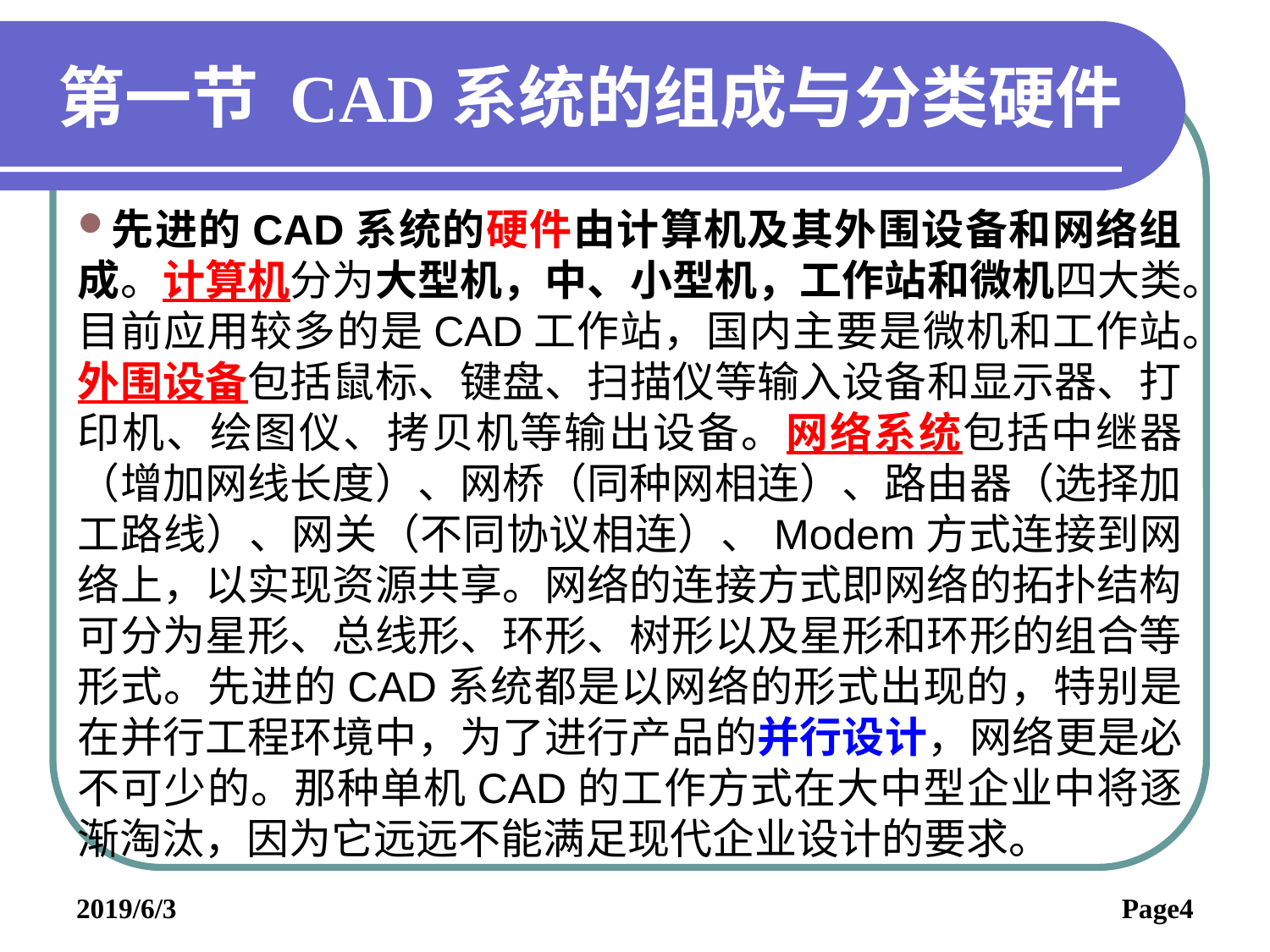

# 第一节 CAD系统的组成与分类硬件
先进的CAD系统的硬件由计算机及其外围设备和网络组成。计算机分为大型机，中、小型机，工作站和微机四大类。目前应用较多的是CAD工作站，国内主要是微机和工作站。外围设备包括鼠标、键盘、扫描仪等输入设备和显示器、打印机、绘图仪、拷贝机等输出设备。网络系统包括中继器（增加网线长度）、网桥（同种网相连）、路由器（选择加工路线）、网关（不同协议相连）、Modem方式连接到网络上，以实现资源共享。网络的连接方式即网络的拓扑结构可分为星形、总线形、环形、树形以及星形和环形的组合等形式。先进的CAD系统都是以网络的形式出现的，特别是在并行工程环境中，为了进行产品的并行设计，网络更是必不可少的。那种单机CAD的工作方式在大中型企业中将逐渐淘汰，因为它远远不能满足现代企业设计的要求。
2019/6/3
Page4